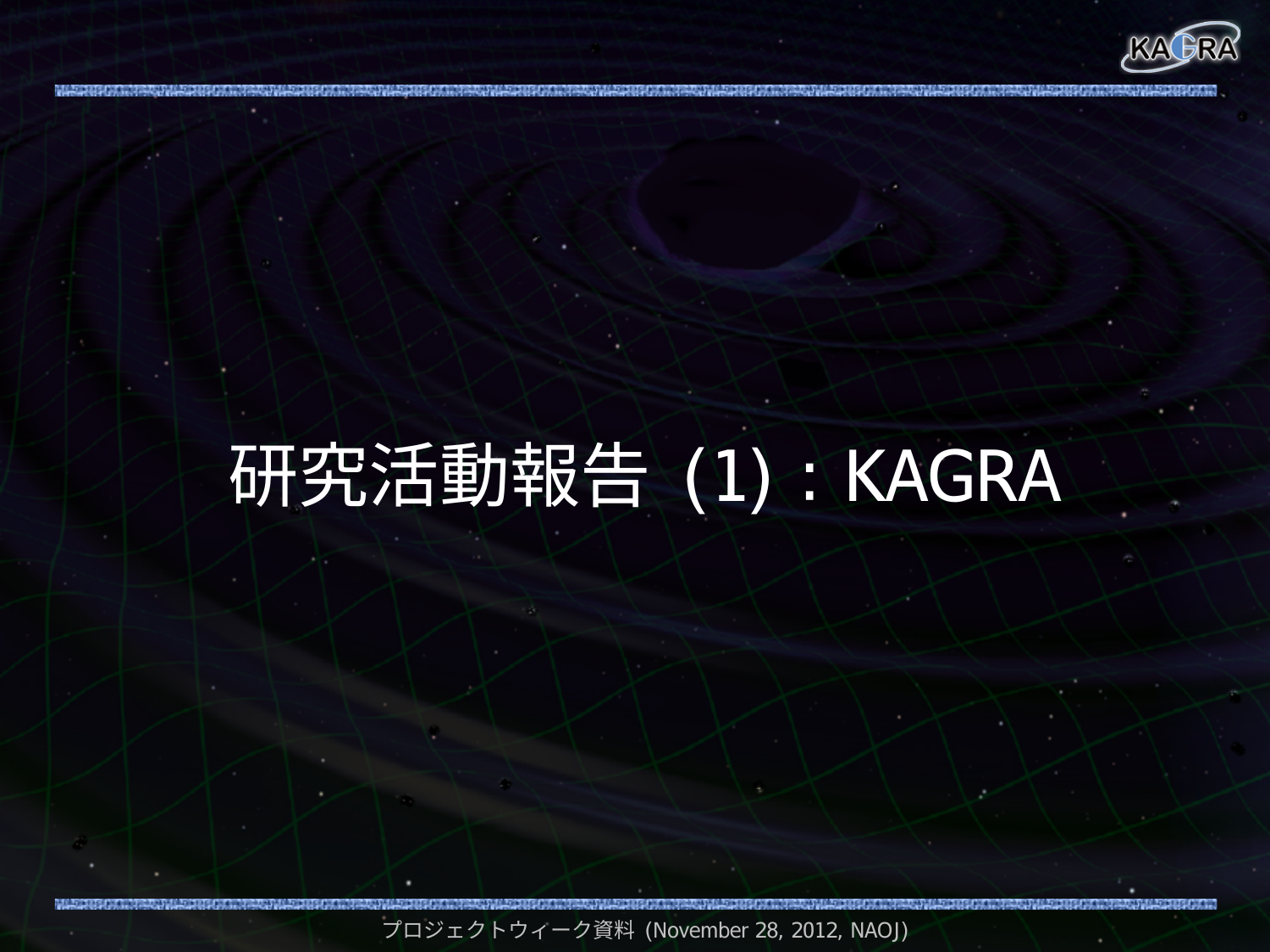

#
研究活動報告 (1) : KAGRA
プロジェクトウィーク資料 (November 28, 2012, NAOJ)